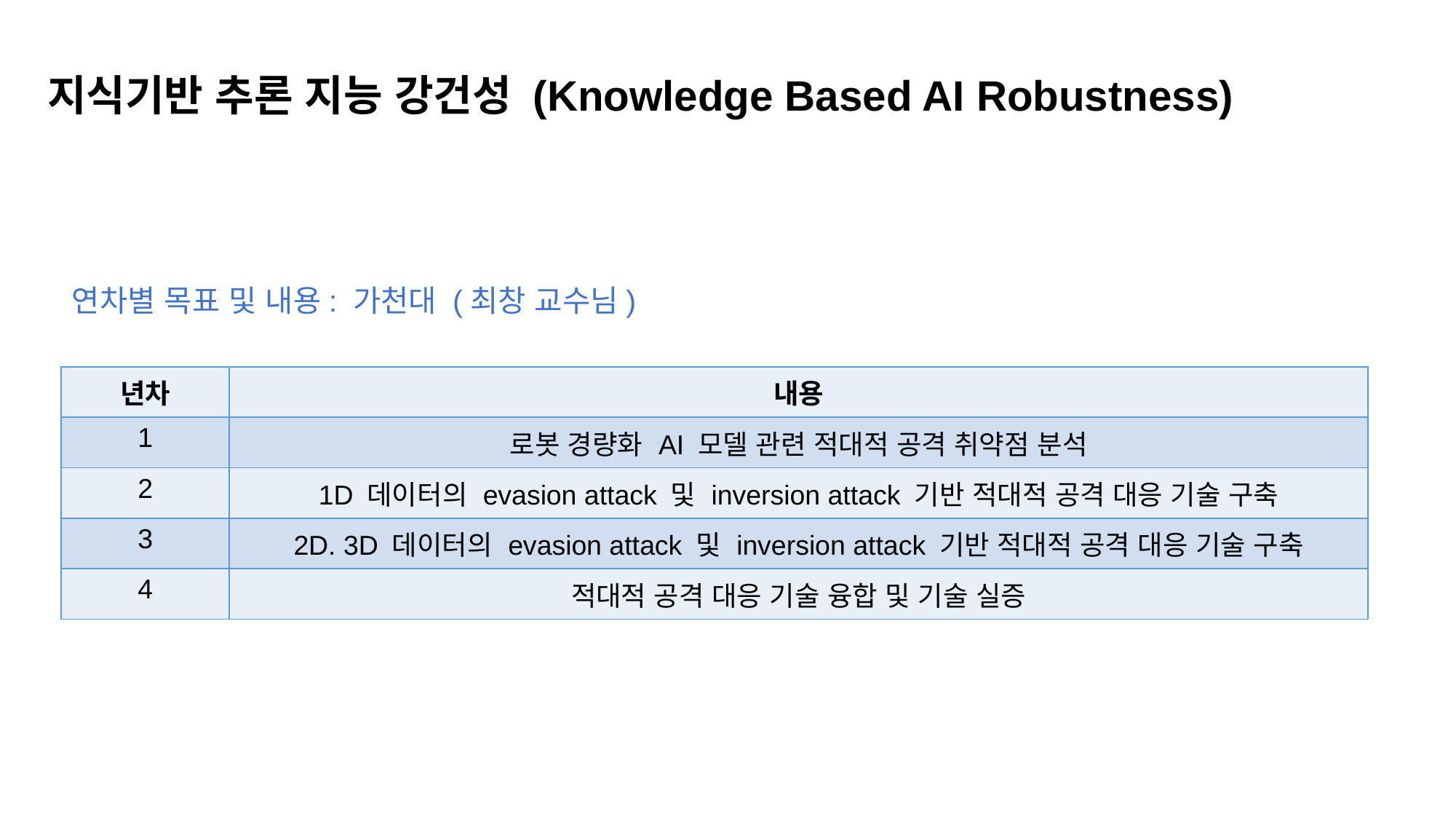

# 지식기반 추론 지능 강건성 (Knowledge Based AI Robustness)
연차별 목표 및 내용: 가천대 (최창 교수님)
| 년차 | 내용 |
| --- | --- |
| 1 | 로봇 경량화 AI 모델 관련 적대적 공격 취약점 분석 |
| 2 | 1D 데이터의 evasion attack 및 inversion attack 기반 적대적 공격 대응 기술 구축 |
| 3 | 2D. 3D 데이터의 evasion attack 및 inversion attack 기반 적대적 공격 대응 기술 구축 |
| 4 | 적대적 공격 대응 기술 융합 및 기술 실증 |